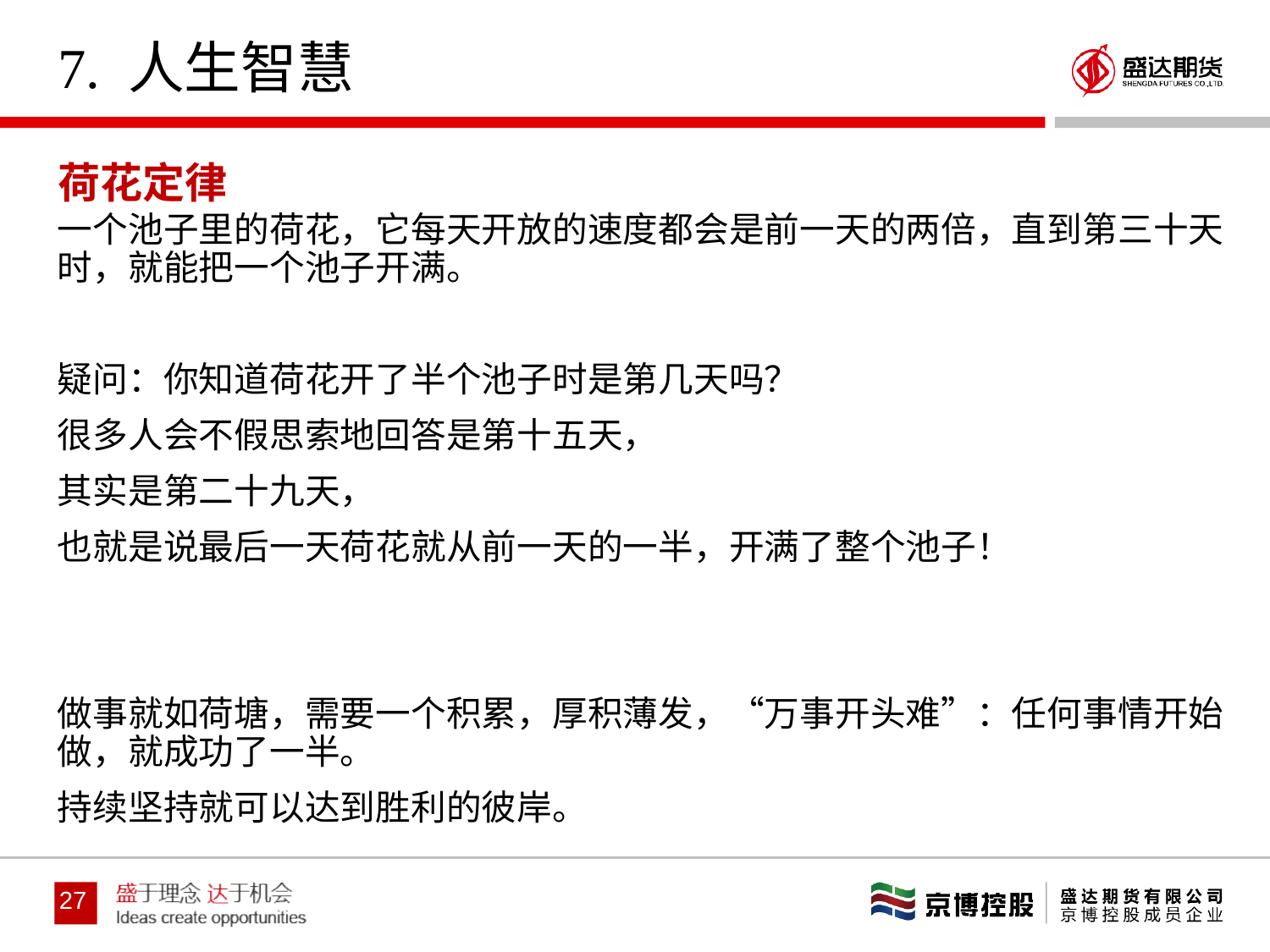

# 7. 人生智慧
荷花定律
一个池子里的荷花，它每天开放的速度都会是前一天的两倍，直到第三十天时，就能把一个池子开满。

疑问：你知道荷花开了半个池子时是第几天吗？
很多人会不假思索地回答是第十五天，
其实是第二十九天，
也就是说最后一天荷花就从前一天的一半，开满了整个池子！

做事就如荷塘，需要一个积累，厚积薄发，“万事开头难”：任何事情开始做，就成功了一半。
持续坚持就可以达到胜利的彼岸。